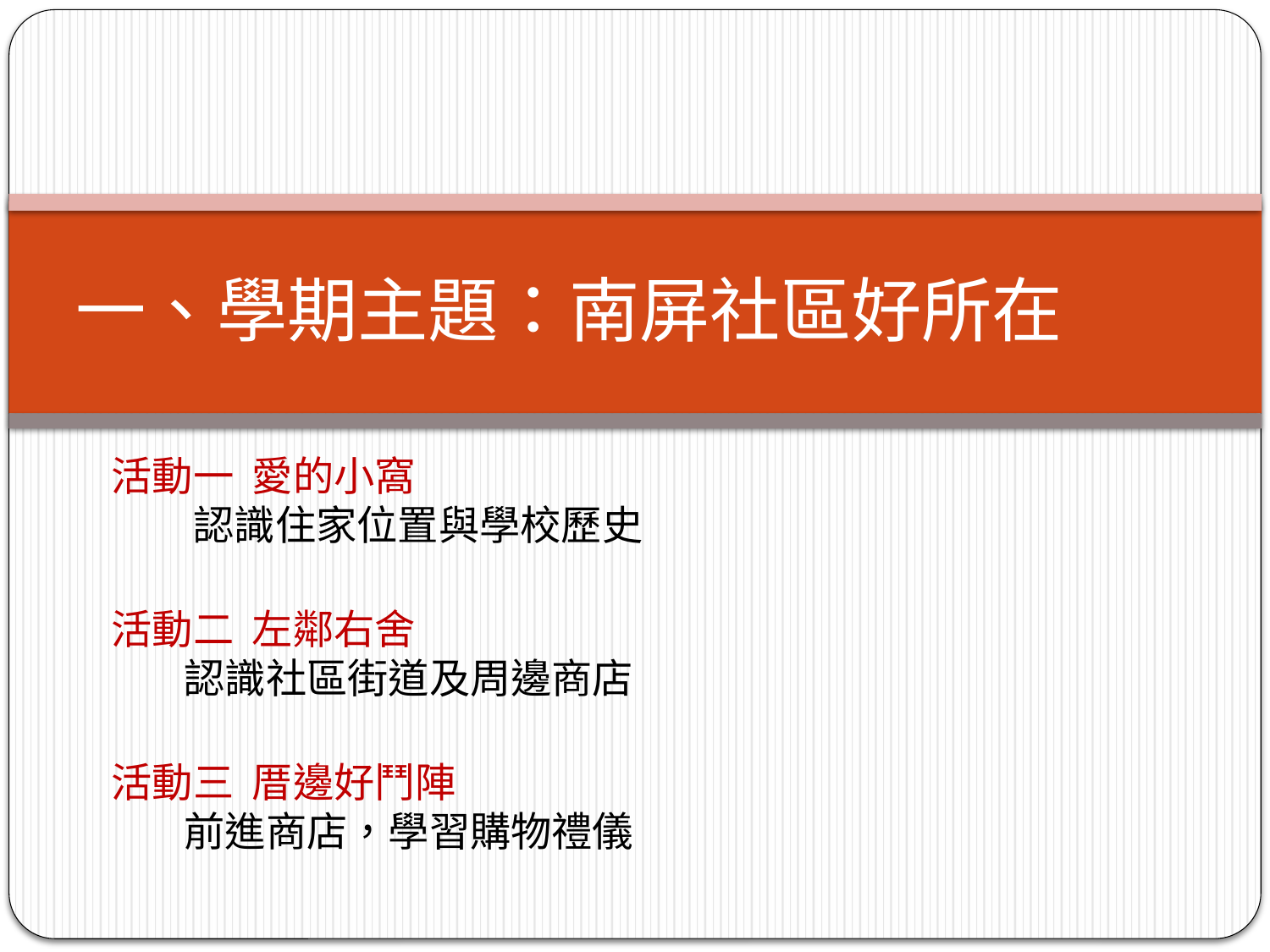

# 一、學期主題：南屏社區好所在
活動一  愛的小窩
         認識住家位置與學校歷史

活動二  左鄰右舍
        認識社區街道及周邊商店

活動三  厝邊好鬥陣
        前進商店，學習購物禮儀